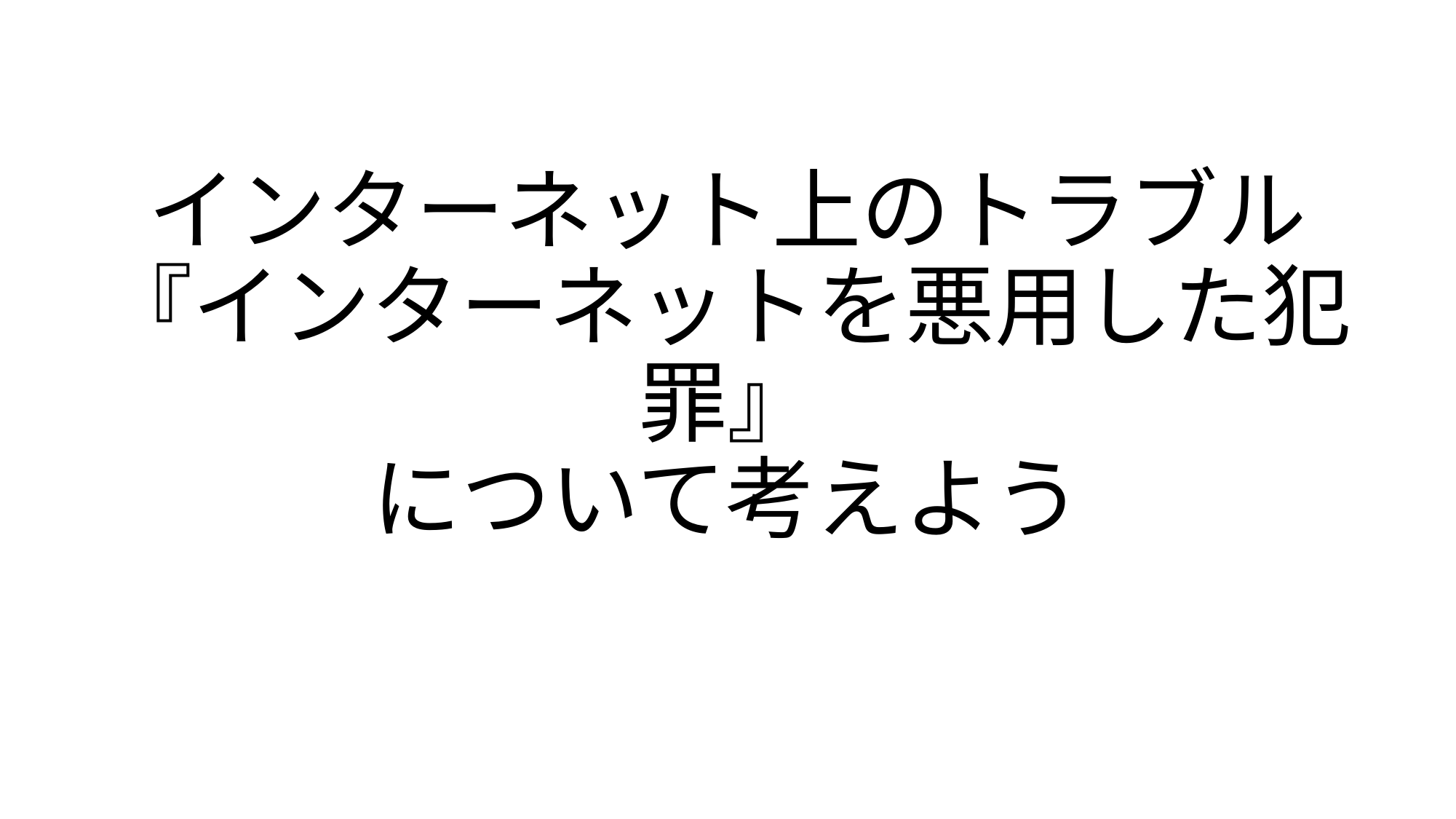

# インターネット上のトラブル 『インターネットを悪用した犯罪』 について考えよう